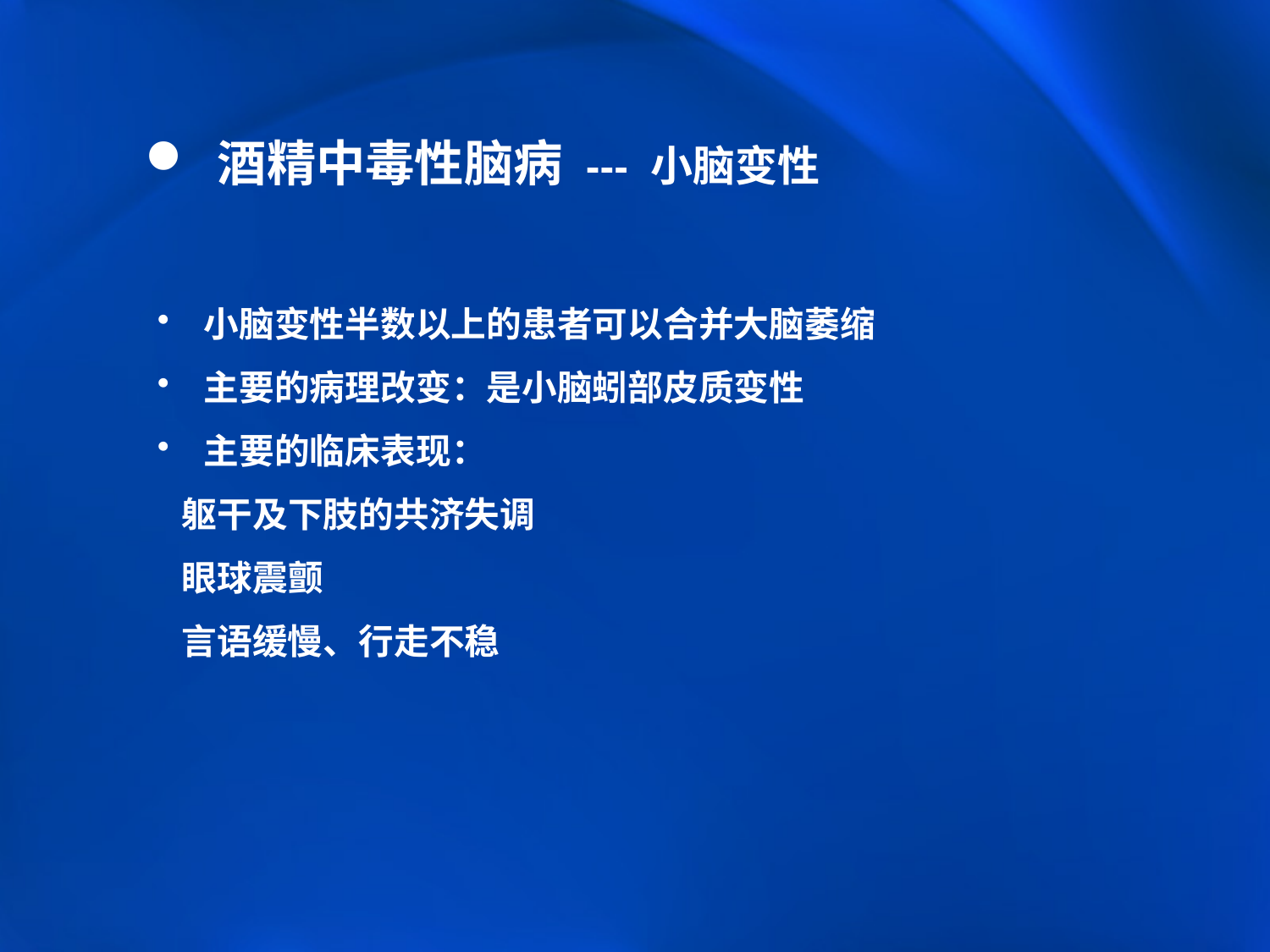

酒精中毒性脑病 --- 小脑变性

 小脑变性半数以上的患者可以合并大脑萎缩
 主要的病理改变：是小脑蚓部皮质变性
 主要的临床表现：
  躯干及下肢的共济失调
  眼球震颤
  言语缓慢、行走不稳